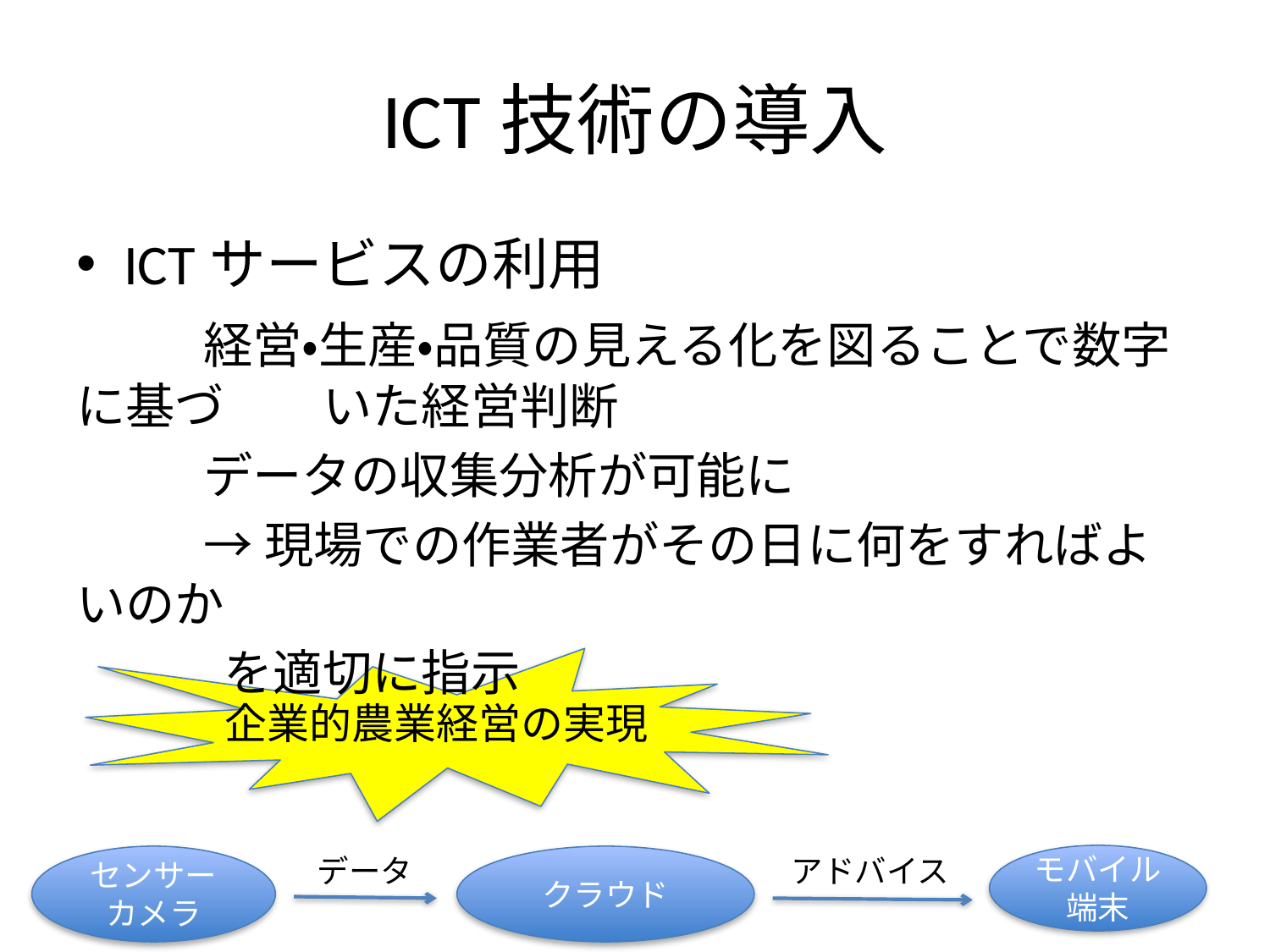

# ICT技術の導入
ICTサービスの利用
	経営•生産•品質の見える化を図ることで数字に基づ　　いた経営判断
	データの収集分析が可能に
	→現場での作業者がその日に何をすればよいのか
　　　を適切に指示

企業的農業経営の実現
データ
アドバイス
モバイル端末
クラウド
センサー
カメラ